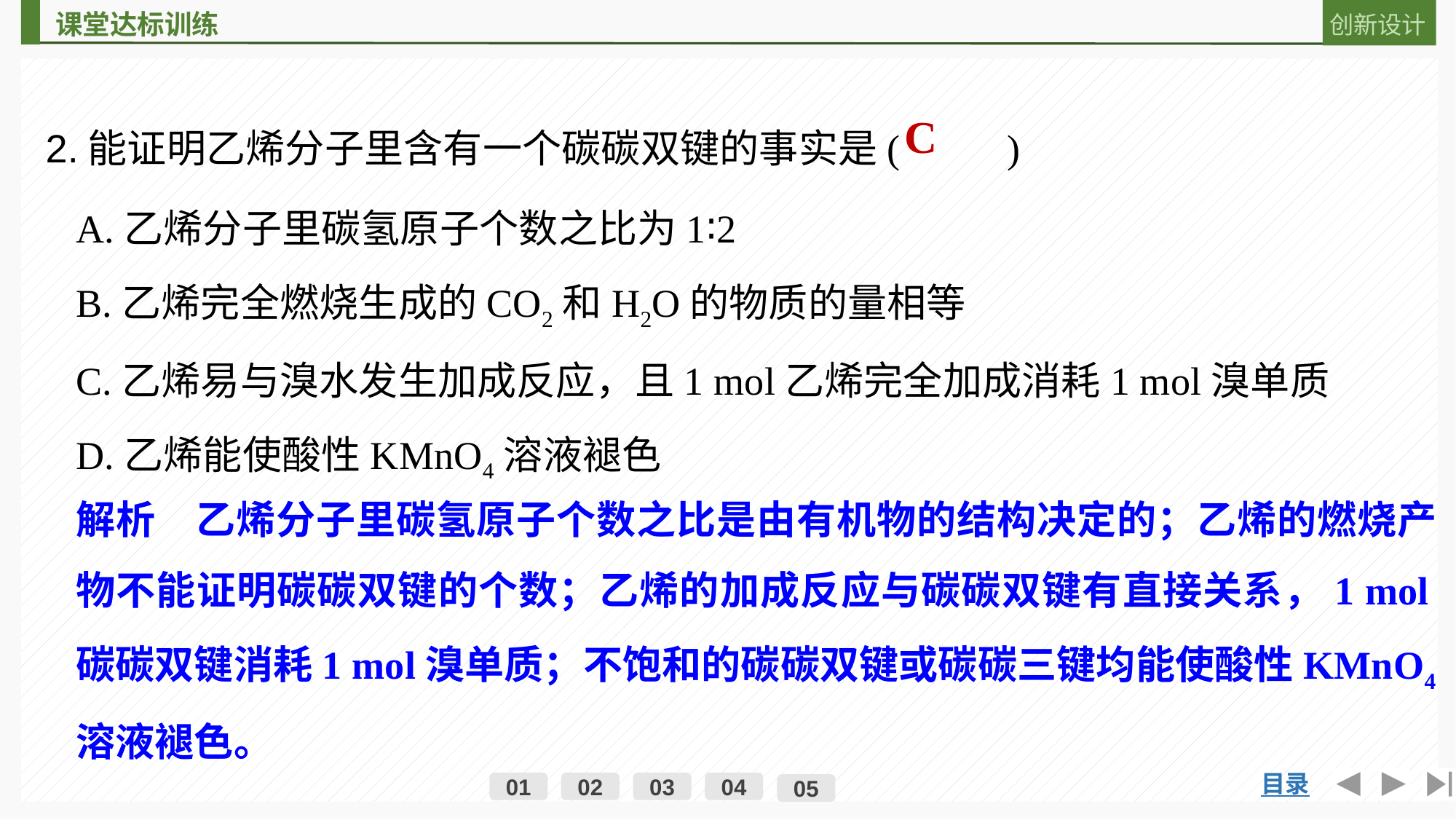

2.能证明乙烯分子里含有一个碳碳双键的事实是(　　 )
C
A.乙烯分子里碳氢原子个数之比为1∶2
B.乙烯完全燃烧生成的CO2和H2O的物质的量相等
C.乙烯易与溴水发生加成反应，且1 mol乙烯完全加成消耗1 mol溴单质
D.乙烯能使酸性KMnO4溶液褪色
解析　乙烯分子里碳氢原子个数之比是由有机物的结构决定的；乙烯的燃烧产物不能证明碳碳双键的个数；乙烯的加成反应与碳碳双键有直接关系，1 mol碳碳双键消耗1 mol溴单质；不饱和的碳碳双键或碳碳三键均能使酸性KMnO4溶液褪色。